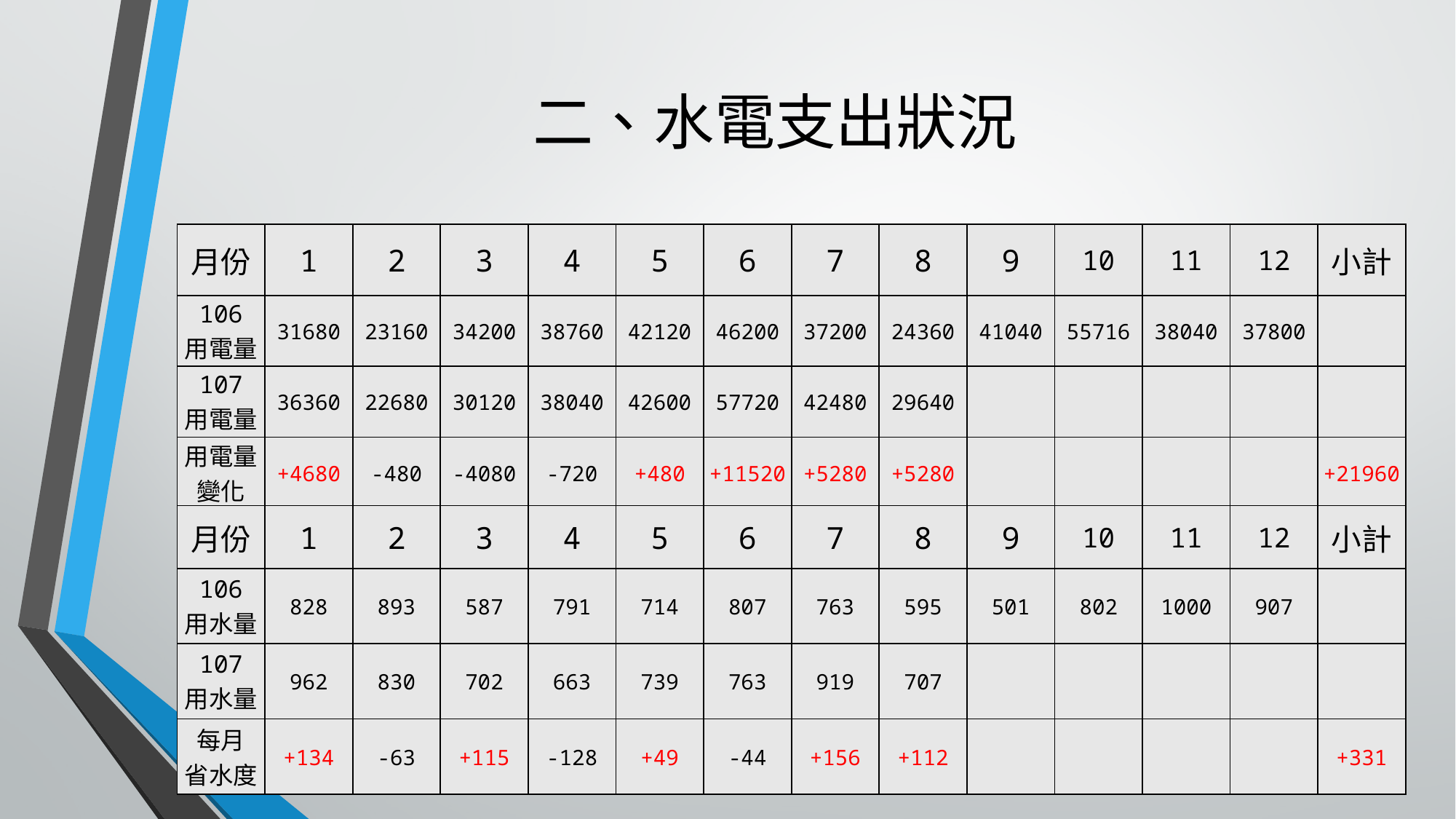

# 二、水電支出狀況
| 月份 | 1 | 2 | 3 | 4 | 5 | 6 | 7 | 8 | 9 | 10 | 11 | 12 | 小計 |
| --- | --- | --- | --- | --- | --- | --- | --- | --- | --- | --- | --- | --- | --- |
| 106 用電量 | 31680 | 23160 | 34200 | 38760 | 42120 | 46200 | 37200 | 24360 | 41040 | 55716 | 38040 | 37800 |  |
| 107 用電量 | 36360 | 22680 | 30120 | 38040 | 42600 | 57720 | 42480 | 29640 |  |  |  |  |  |
| 用電量 變化 | +4680 | -480 | -4080 | -720 | +480 | +11520 | +5280 | +5280 |  |  |  |  | +21960 |

| 月份 | 1 | 2 | 3 | 4 | 5 | 6 | 7 | 8 | 9 | 10 | 11 | 12 | 小計 |
| --- | --- | --- | --- | --- | --- | --- | --- | --- | --- | --- | --- | --- | --- |
| 106 用水量 | 828 | 893 | 587 | 791 | 714 | 807 | 763 | 595 | 501 | 802 | 1000 | 907 |  |
| 107 用水量 | 962 | 830 | 702 | 663 | 739 | 763 | 919 | 707 |  |  |  |  |  |
| 每月 省水度 | +134 | -63 | +115 | -128 | +49 | -44 | +156 | +112 |  |  |  |  | +331 |